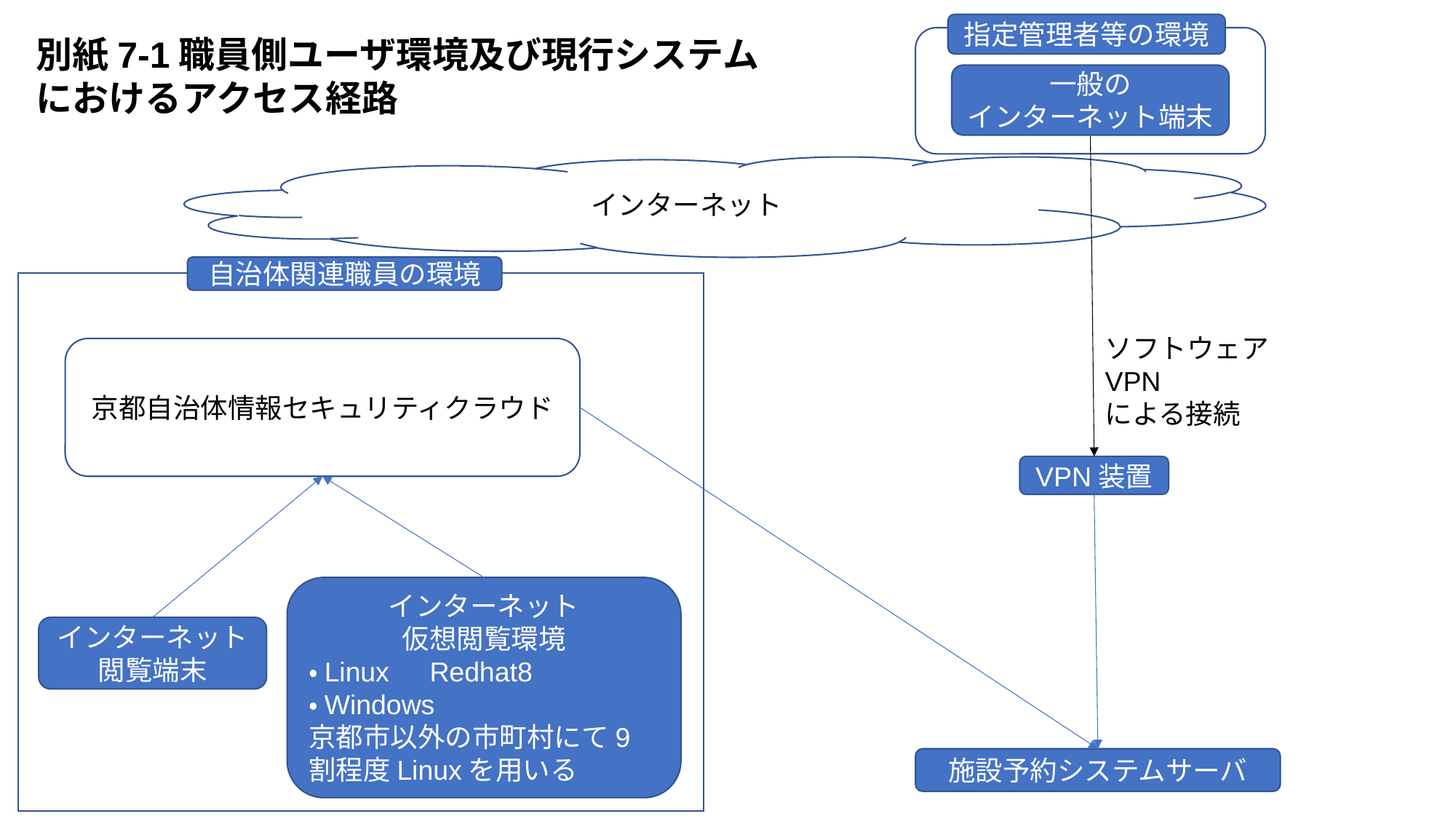

指定管理者等の環境
別紙7-1職員側ユーザ環境及び現行システムにおけるアクセス経路

一般の
インターネット端末
インターネット
自治体関連職員の環境

ソフトウェアVPN
による接続
京都自治体情報セキュリティクラウド
VPN装置
インターネット
仮想閲覧環境
・Linux　Redhat8
・Windows
京都市以外の市町村にて9割程度Linuxを用いる
インターネット閲覧端末
施設予約システムサーバ